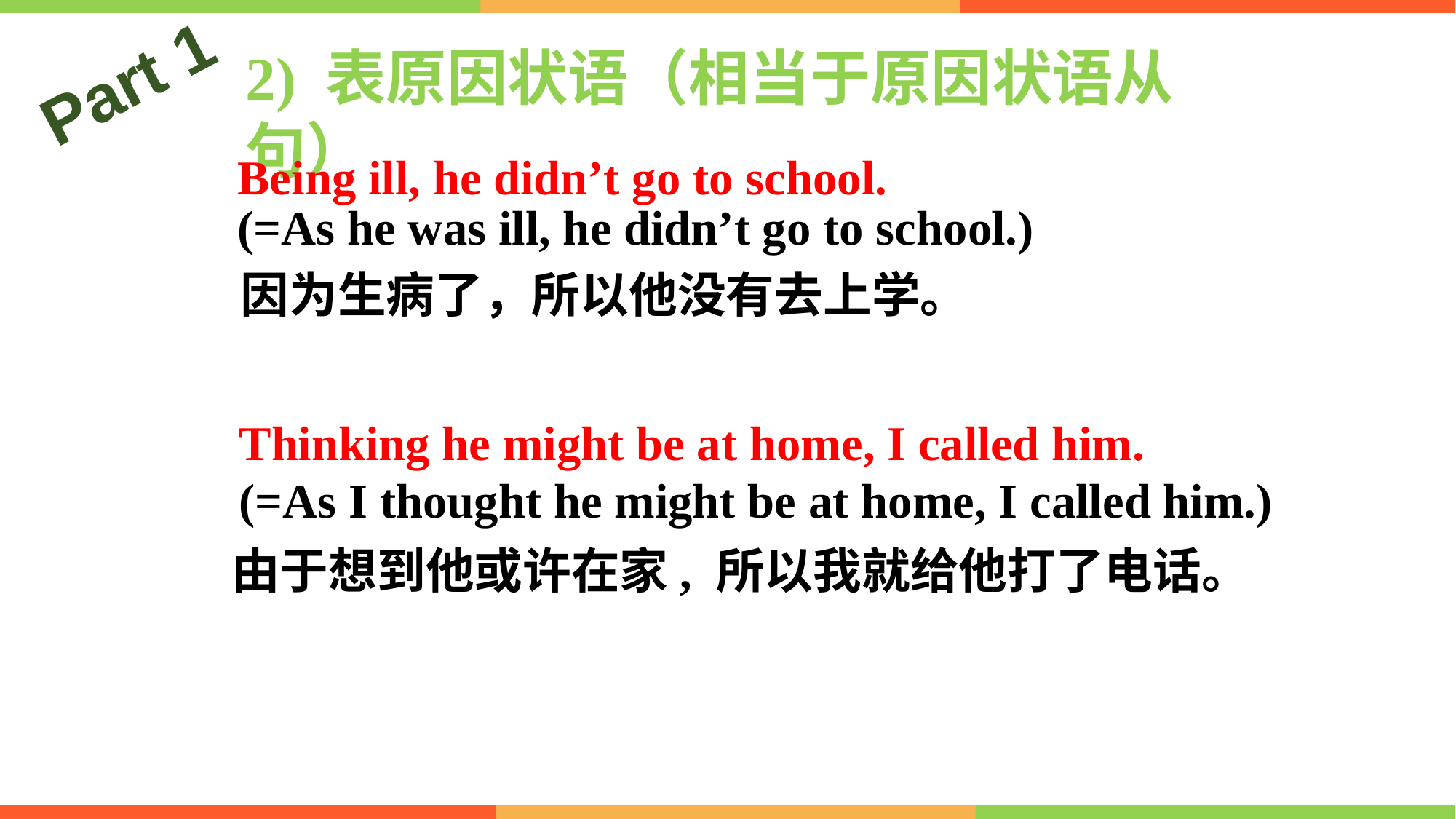

Part 1
2) 表原因状语（相当于原因状语从句）
Being ill, he didn’t go to school.
(=As he was ill, he didn’t go to school.)
因为生病了，所以他没有去上学。
Thinking he might be at home, I called him.
(=As I thought he might be at home, I called him.)
由于想到他或许在家, 所以我就给他打了电话。